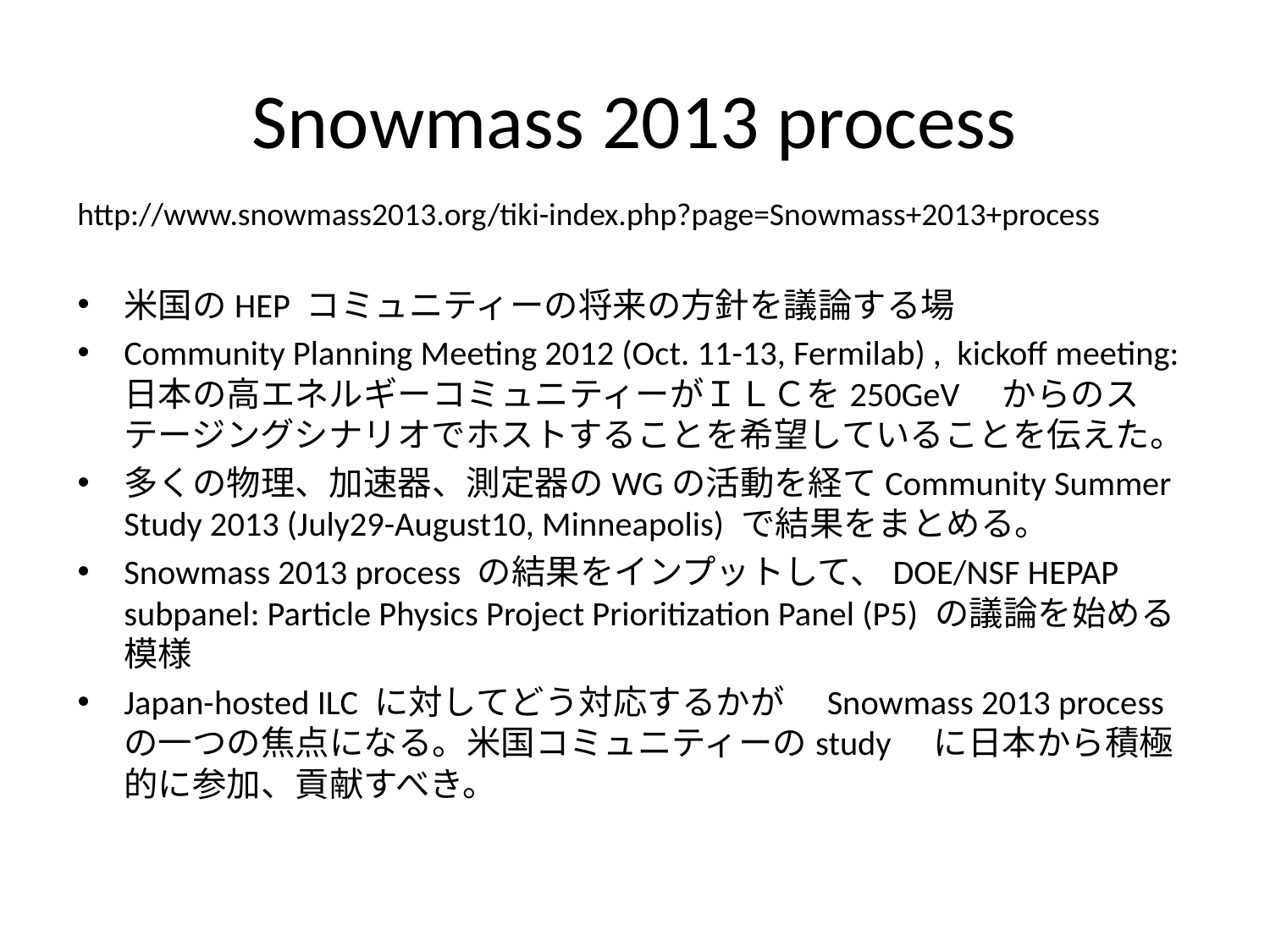

# Snowmass 2013 process
http://www.snowmass2013.org/tiki-index.php?page=Snowmass+2013+process

米国のHEP コミュニティーの将来の方針を議論する場
Community Planning Meeting 2012 (Oct. 11-13, Fermilab) ,  kickoff meeting:  日本の高エネルギーコミュニティーがＩＬＣを250GeV　からのステージングシナリオでホストすることを希望していることを伝えた。
多くの物理、加速器、測定器のWGの活動を経てCommunity Summer Study 2013 (July29-August10, Minneapolis) で結果をまとめる。
Snowmass 2013 process の結果をインプットして、DOE/NSF HEPAP subpanel: Particle Physics Project Prioritization Panel (P5) の議論を始める模様
Japan-hosted ILC に対してどう対応するかが　Snowmass 2013 process の一つの焦点になる。米国コミュニティーのstudy　に日本から積極的に参加、貢献すべき。